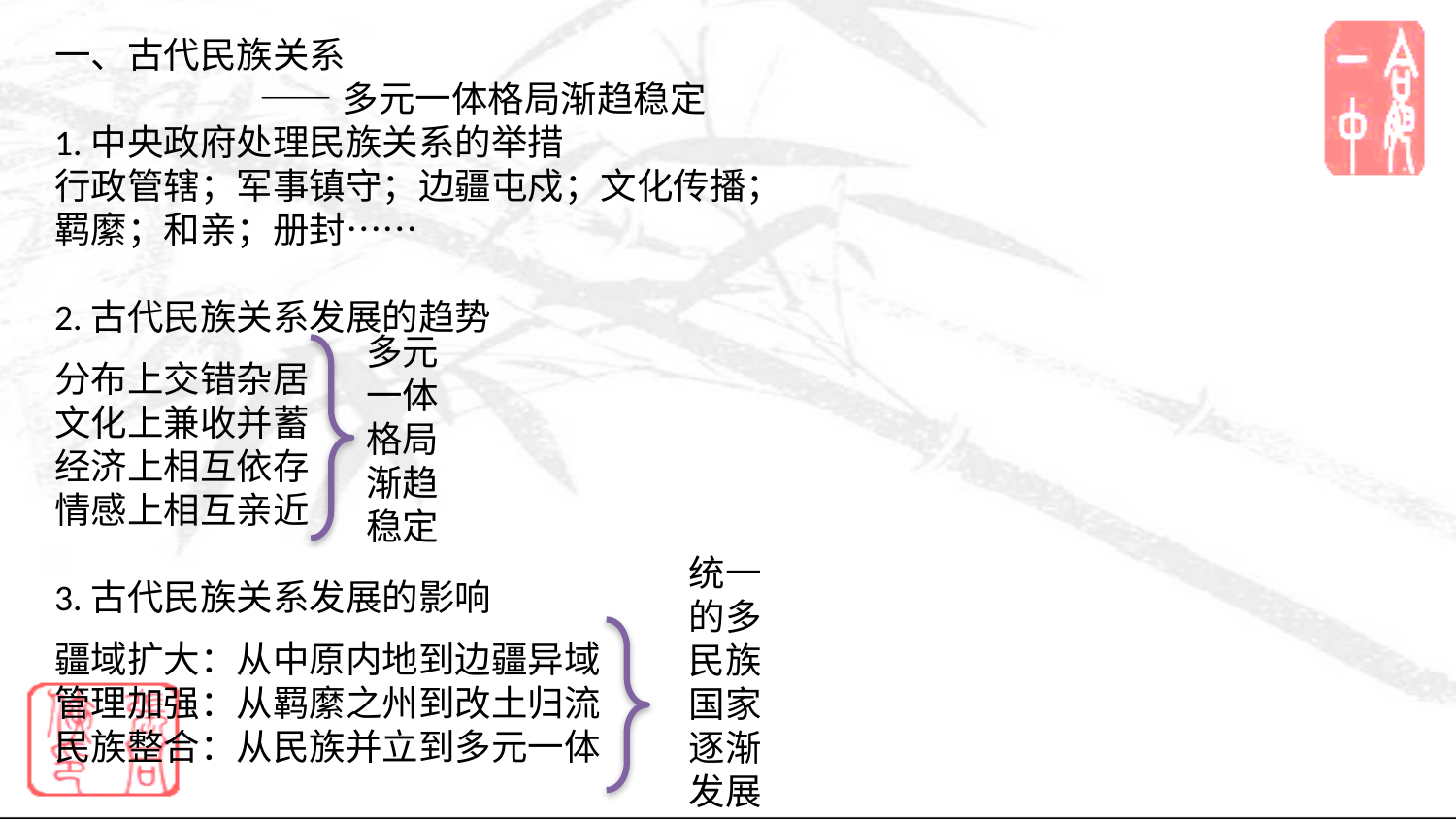

一、古代民族关系
                         ——多元一体格局渐趋稳定
1.中央政府处理民族关系的举措
行政管辖；军事镇守；边疆屯戍；文化传播；
羁縻；和亲；册封……

2.古代民族关系发展的趋势

分布上交错杂居
文化上兼收并蓄
经济上相互依存
情感上相互亲近

3.古代民族关系发展的影响

疆域扩大：从中原内地到边疆异域
管理加强：从羁縻之州到改土归流
民族整合：从民族并立到多元一体
多元一体格局
渐趋稳定

统一的多民族国家逐渐发展